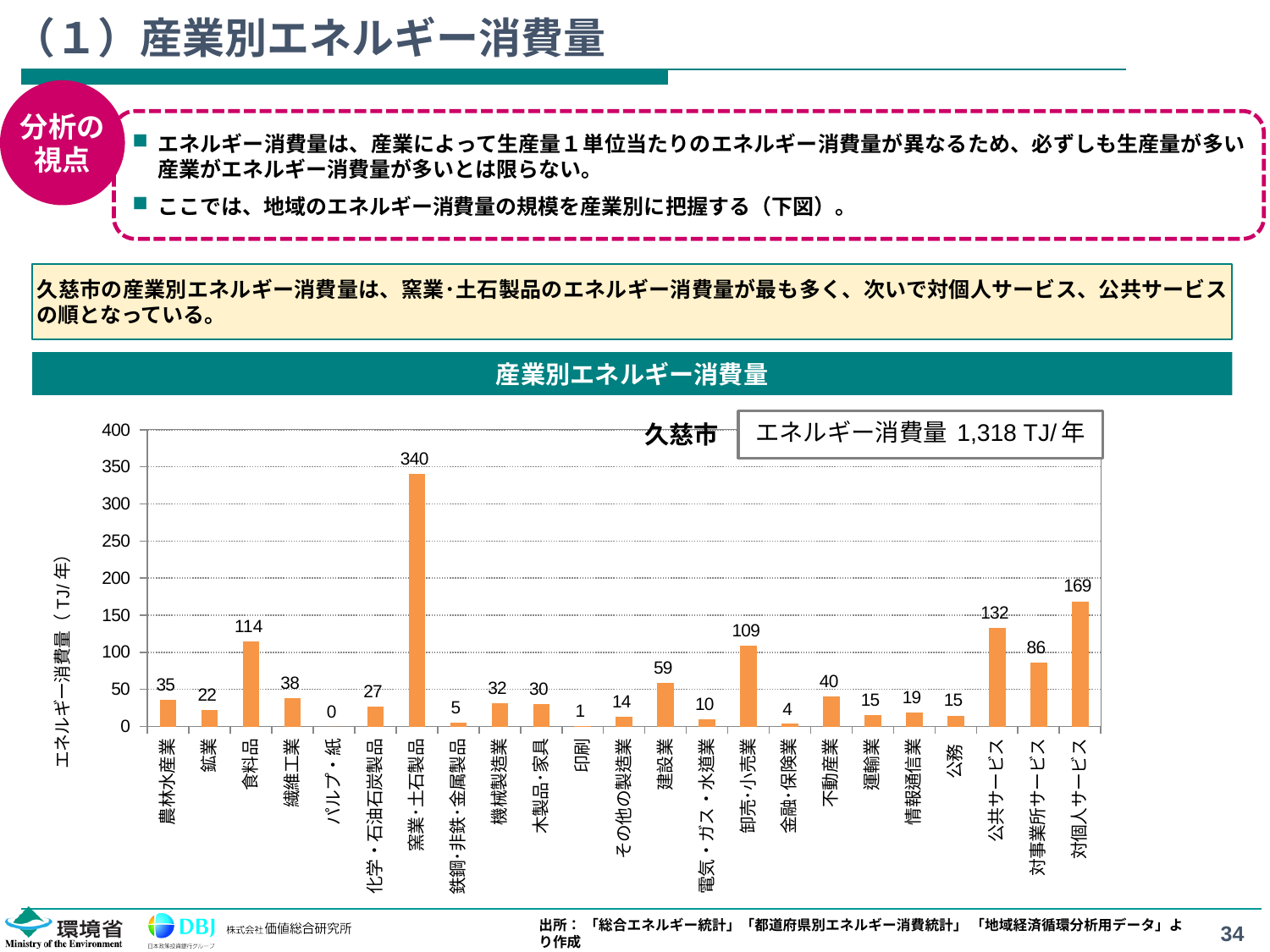

# （１）産業別エネルギー消費量
分析の
視点
エネルギー消費量は、産業によって生産量１単位当たりのエネルギー消費量が異なるため、必ずしも生産量が多い産業がエネルギー消費量が多いとは限らない。
ここでは、地域のエネルギー消費量の規模を産業別に把握する（下図）。
久慈市の産業別エネルギー消費量は、窯業･土石製品のエネルギー消費量が最も多く、次いで対個人サービス、公共サービスの順となっている。
産業別エネルギー消費量

### Chart

| Category |  |
|---|---|
| 農林水産業 | 35.41532153940552 |
| 鉱業 | 22.295188275280992 |
| 食料品 | 114.45327380032445 |
| 繊維工業 | 38.38898752884844 |
| パルプ・紙 | 0.0 |
| 化学・石油石炭製品 | 26.80481651057439 |
| 窯業･土石製品 | 340.40087057534225 |
| 鉄鋼･非鉄･金属製品 | 5.382827551255016 |
| 機械製造業 | 31.637379842540252 |
| 木製品･家具 | 29.98656772537508 |
| 印刷 | 0.8754732977799106 |
| その他の製造業 | 13.547737281895298 |
| 建設業 | 59.25423421361032 |
| 電気・ガス・水道業 | 9.866539006390369 |
| 卸売･小売業 | 108.97640085548285 |
| 金融･保険業 | 3.548965814169038 |
| 不動産業 | 40.41825114235893 |
| 運輸業 | 15.41311269957087 |
| 情報通信業 | 19.149000752353405 |
| 公務  | 14.689735605646113 |
| 公共サービス | 132.41719576209553 |
| 対事業所サービス | 86.12926685271172 |
| 対個人サービス | 168.7719895580257 |
エネルギー消費量 1,318 TJ/年
久慈市
出所： 「総合エネルギー統計」「都道府県別エネルギー消費統計」 「地域経済循環分析用データ」より作成
34